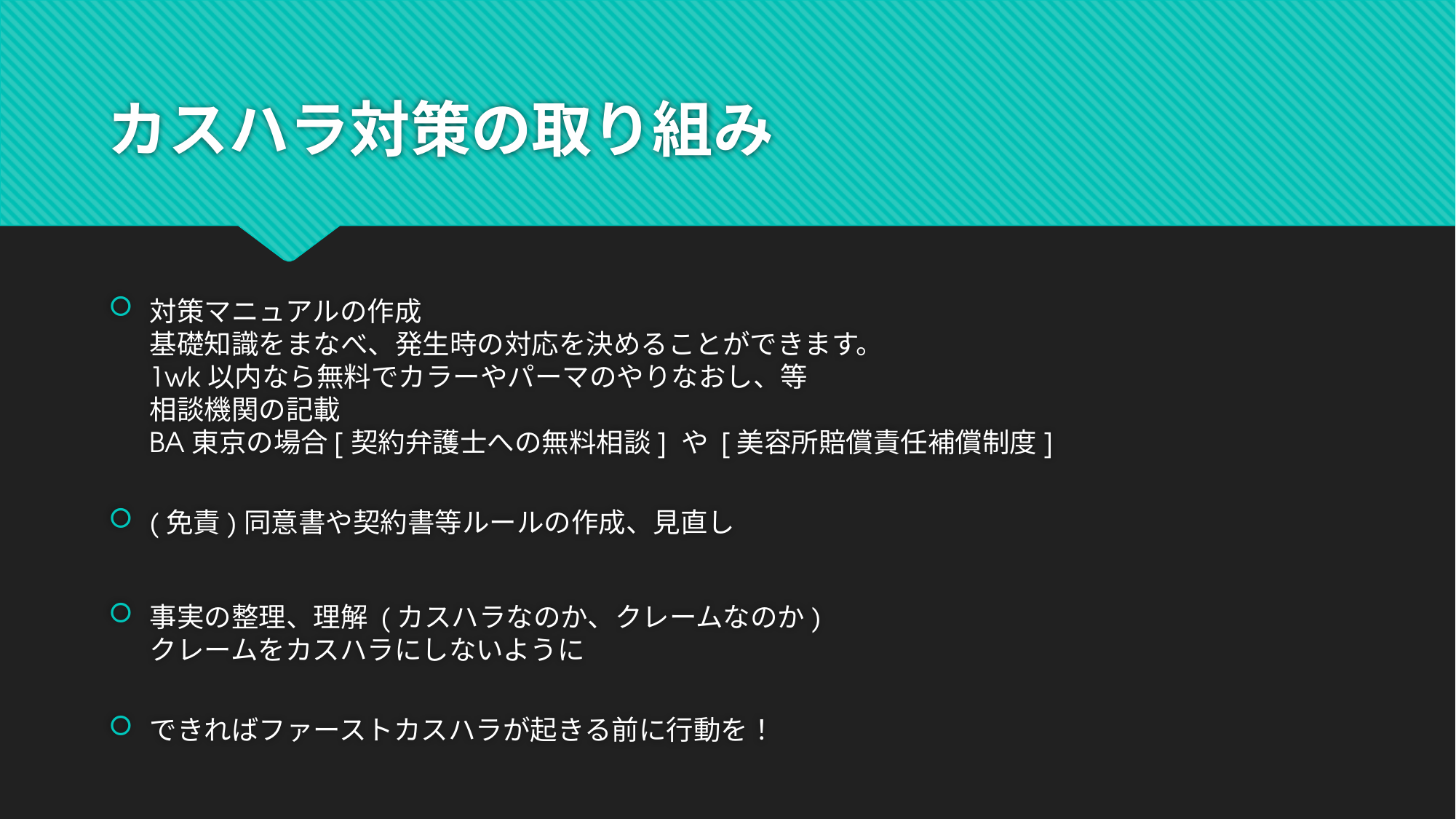

# カスハラ対策の取り組み

対策マニュアルの作成
基礎知識をまなべ、発生時の対応を決めることができます。
1wk以内なら無料でカラーやパーマのやりなおし、等
相談機関の記載
BA東京の場合[契約弁護士への無料相談] や [美容所賠償責任補償制度]
(免責)同意書や契約書等ルールの作成、見直し

事実の整理、理解 (カスハラなのか、クレームなのか)
クレームをカスハラにしないように
できればファーストカスハラが起きる前に行動を！